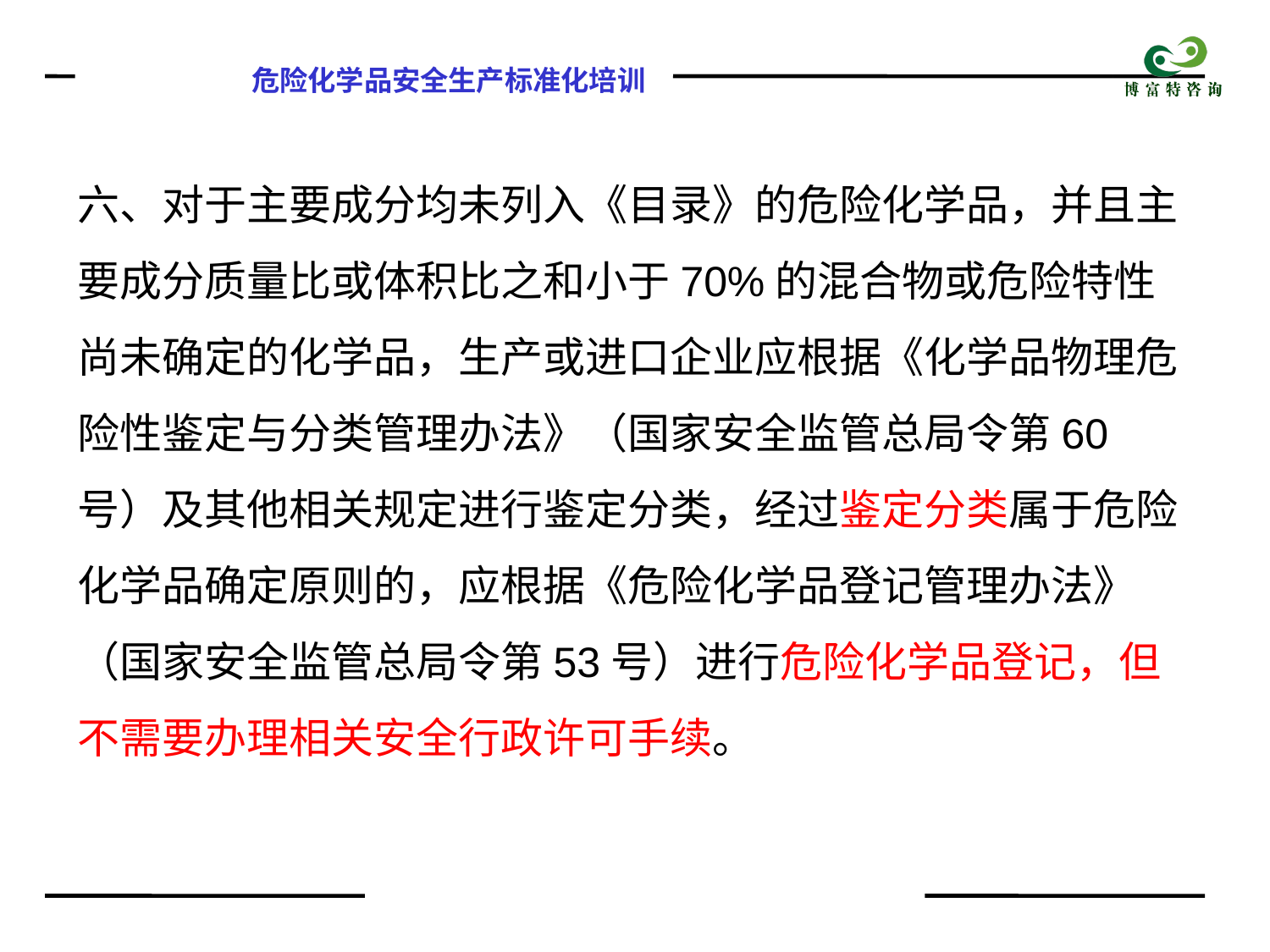

六、对于主要成分均未列入《目录》的危险化学品，并且主要成分质量比或体积比之和小于70%的混合物或危险特性尚未确定的化学品，生产或进口企业应根据《化学品物理危险性鉴定与分类管理办法》（国家安全监管总局令第60号）及其他相关规定进行鉴定分类，经过鉴定分类属于危险化学品确定原则的，应根据《危险化学品登记管理办法》（国家安全监管总局令第53号）进行危险化学品登记，但不需要办理相关安全行政许可手续。